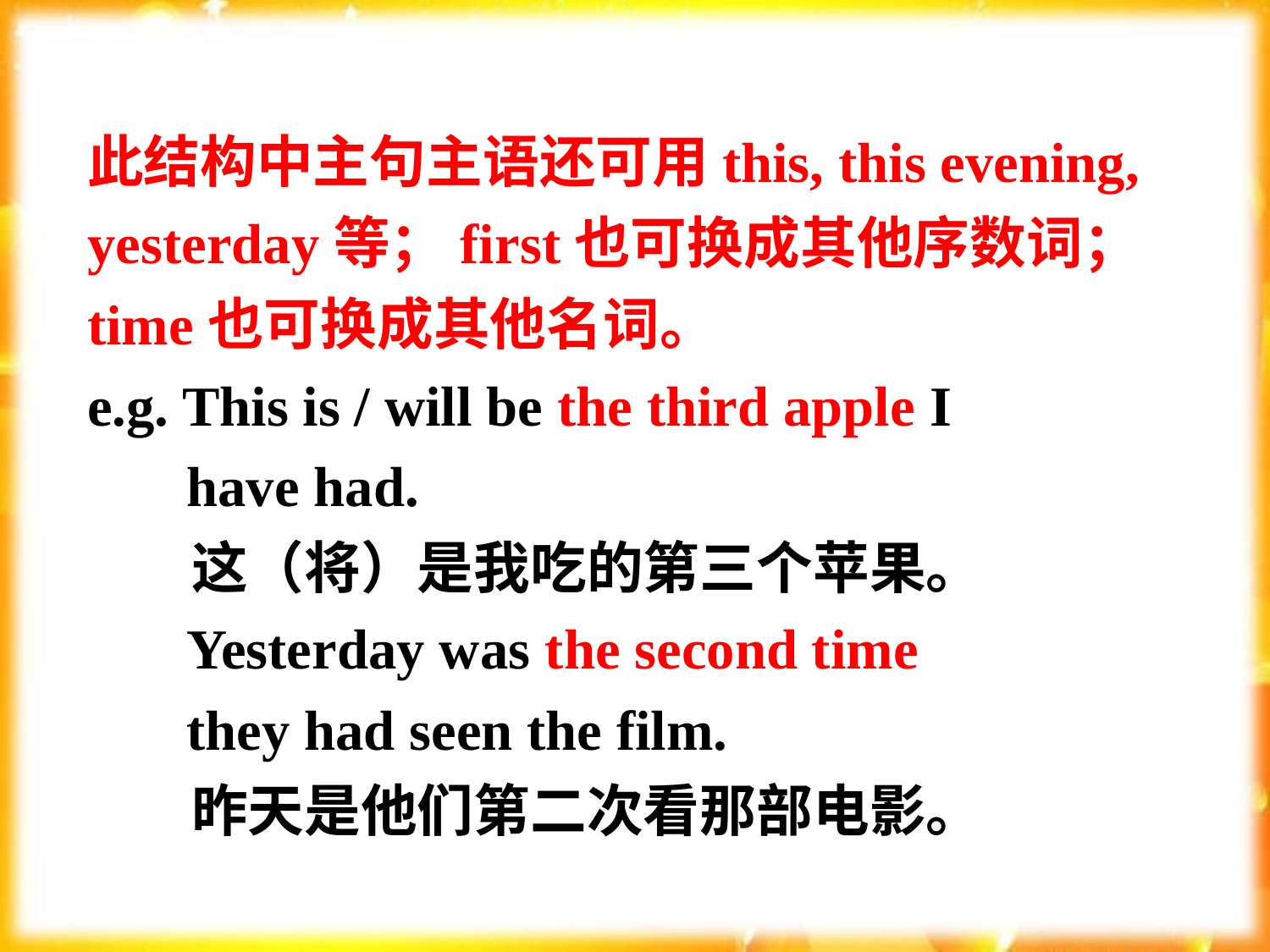

此结构中主句主语还可用this, this evening, yesterday等；first也可换成其他序数词；time也可换成其他名词。
e.g. This is / will be the third apple I
       have had.
       这（将）是我吃的第三个苹果。
       Yesterday was the second time
       they had seen the film.
       昨天是他们第二次看那部电影。